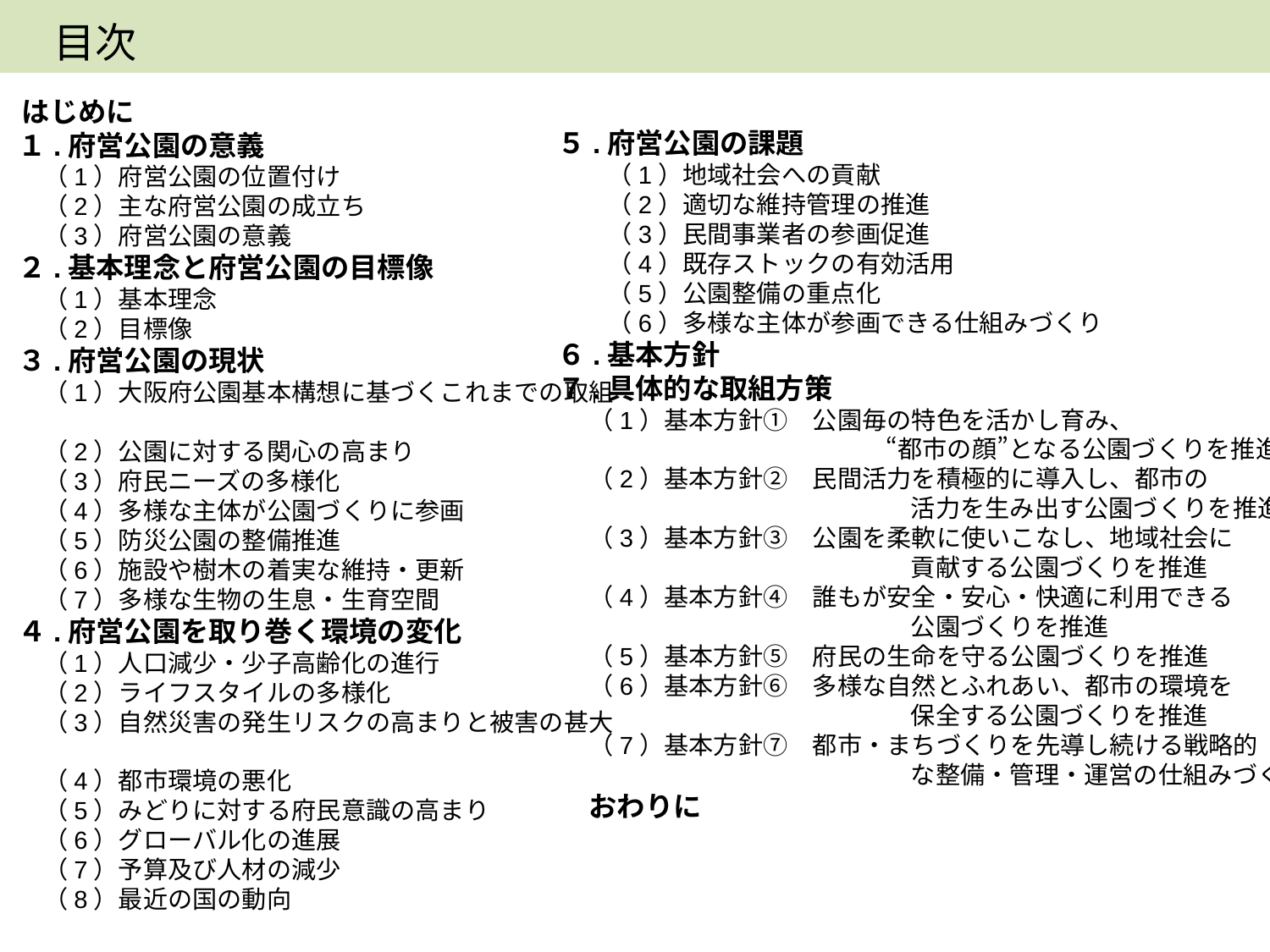

目次
　はじめに
　１.府営公園の意義
　　（1）府営公園の位置付け
　　（2）主な府営公園の成立ち
　　（3）府営公園の意義
　２.基本理念と府営公園の目標像
　　（1）基本理念
　　（2）目標像
　３.府営公園の現状
　　（1）大阪府公園基本構想に基づくこれまでの取組み
　　（2）公園に対する関心の高まり
　　（3）府民ニーズの多様化
　　（4）多様な主体が公園づくりに参画
　　（5）防災公園の整備推進
　　（6）施設や樹木の着実な維持・更新
　　（7）多様な生物の生息・生育空間
　４.府営公園を取り巻く環境の変化
　　（1）人口減少・少子高齢化の進行
　　（2）ライフスタイルの多様化
　　（3）自然災害の発生リスクの高まりと被害の甚大化
　　（4）都市環境の悪化
　　（5）みどりに対する府民意識の高まり
　　（6）グローバル化の進展
　　（7）予算及び人材の減少
　　（8）最近の国の動向

５.府営公園の課題
　　（1）地域社会への貢献
　　（2）適切な維持管理の推進
　　（3）民間事業者の参画促進
　　（4）既存ストックの有効活用
　　（5）公園整備の重点化
　　（6）多様な主体が参画できる仕組みづくり
６.基本方針
７.具体的な取組方策
　　（1）基本方針①　公園毎の特色を活かし育み、
　　　　　　　　　　　　　　“都市の顔”となる公園づくりを推進
　　（2）基本方針②　民間活力を積極的に導入し、都市の
　　　　　　　　　　　　　　　活力を生み出す公園づくりを推進
　　（3）基本方針③　公園を柔軟に使いこなし、地域社会に
　　　　　　　　　　　　　　　貢献する公園づくりを推進
　　（4）基本方針④　誰もが安全・安心・快適に利用できる
　　　　　　　　　　　　　　　公園づくりを推進
　　（5）基本方針⑤　府民の生命を守る公園づくりを推進
　　（6）基本方針⑥　多様な自然とふれあい、都市の環境を
　　　　　　　　　　　　　　　保全する公園づくりを推進
　　（7）基本方針⑦　都市・まちづくりを先導し続ける戦略的
　　　　　　　　　　　　　　　な整備・管理・運営の仕組みづくり
　　おわりに